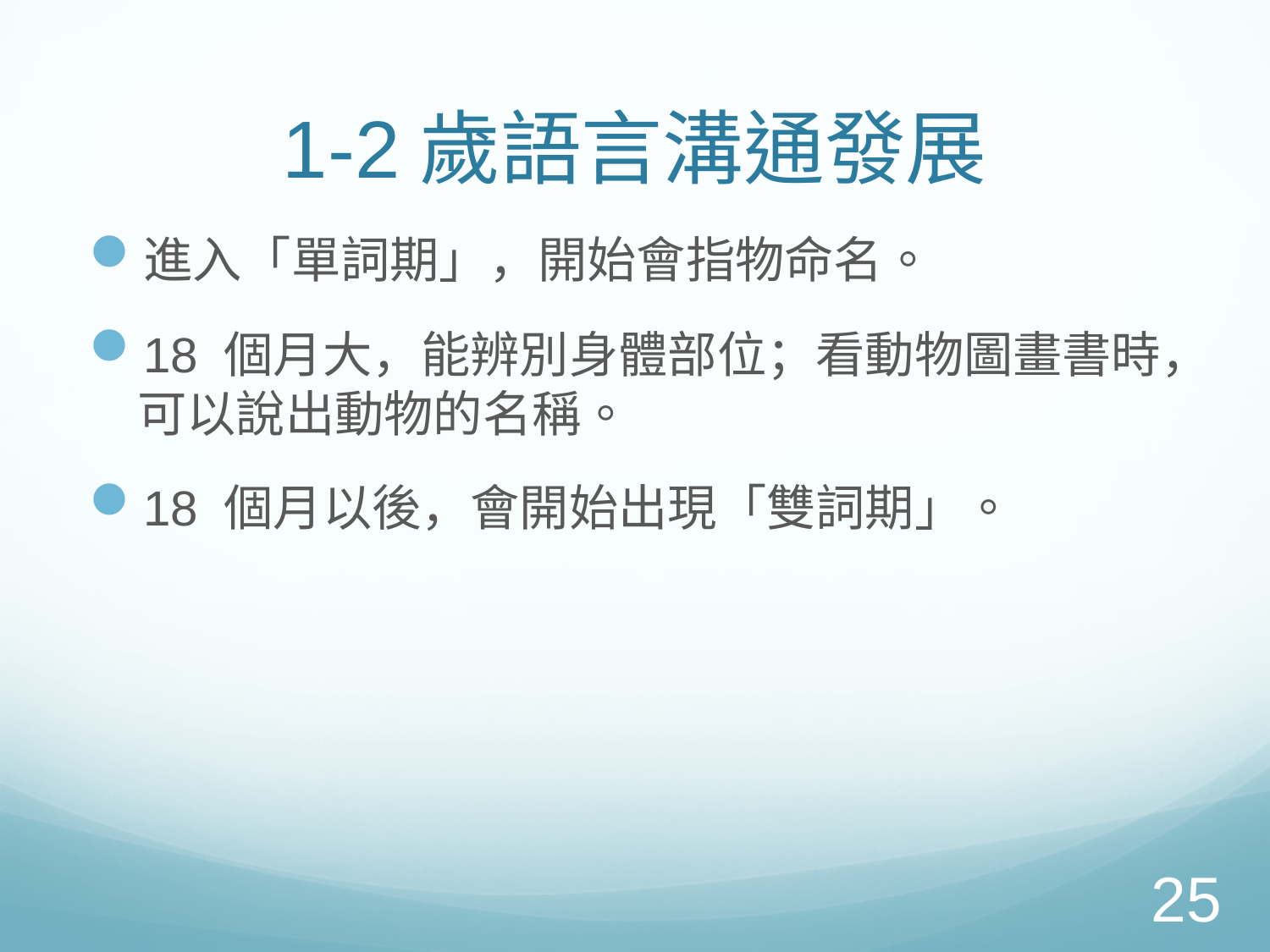

# 1-2歲語言溝通發展
進入「單詞期」，開始會指物命名。
18 個月大，能辨別身體部位；看動物圖畫書時，可以說出動物的名稱。
18 個月以後，會開始出現「雙詞期」。
25